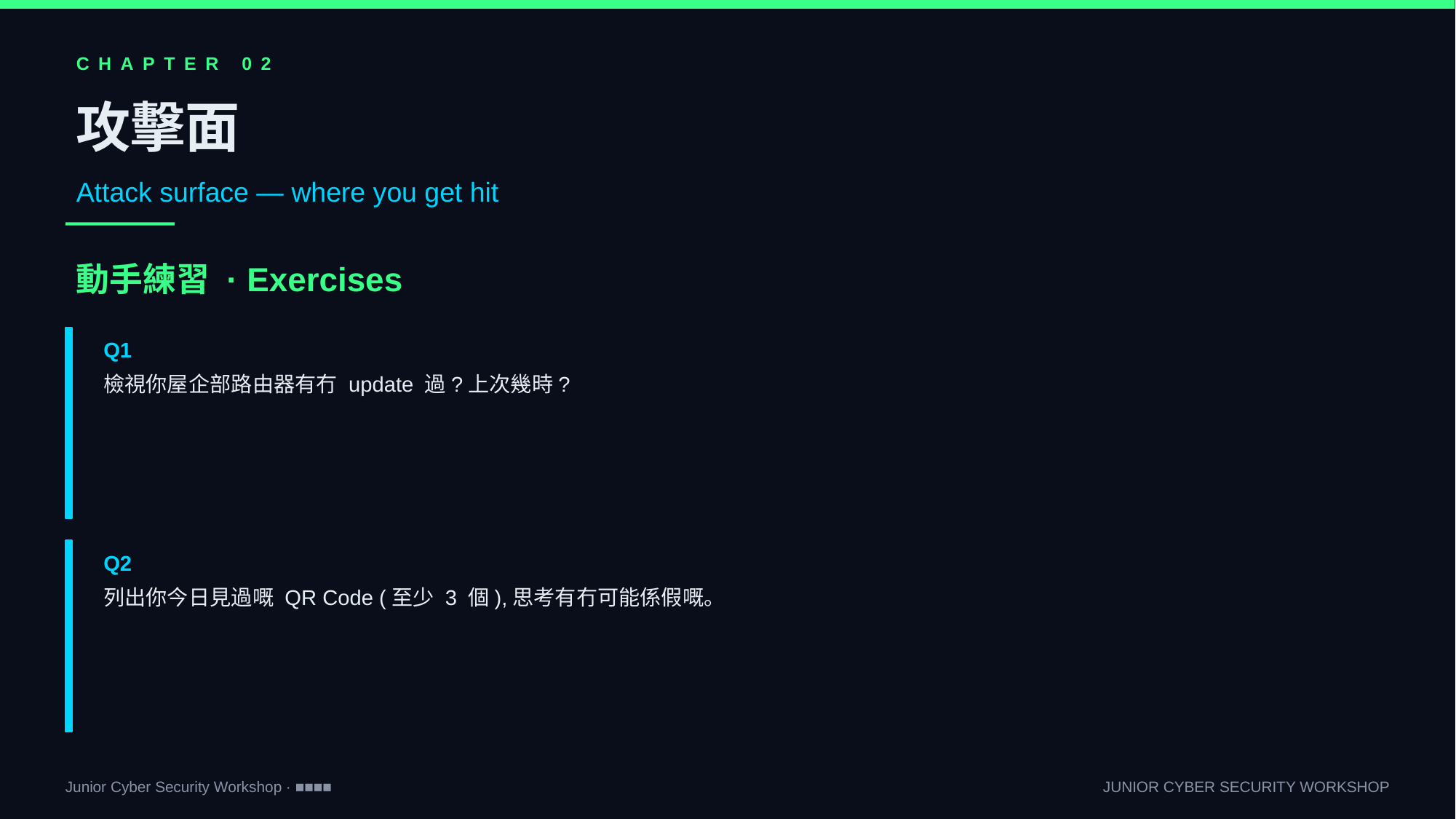

CHAPTER 02
攻擊面
Attack surface — where you get hit

動手練習 · Exercises

Q1
檢視你屋企部路由器有冇 update 過?上次幾時?

Q2
列出你今日見過嘅 QR Code (至少 3 個),思考有冇可能係假嘅。